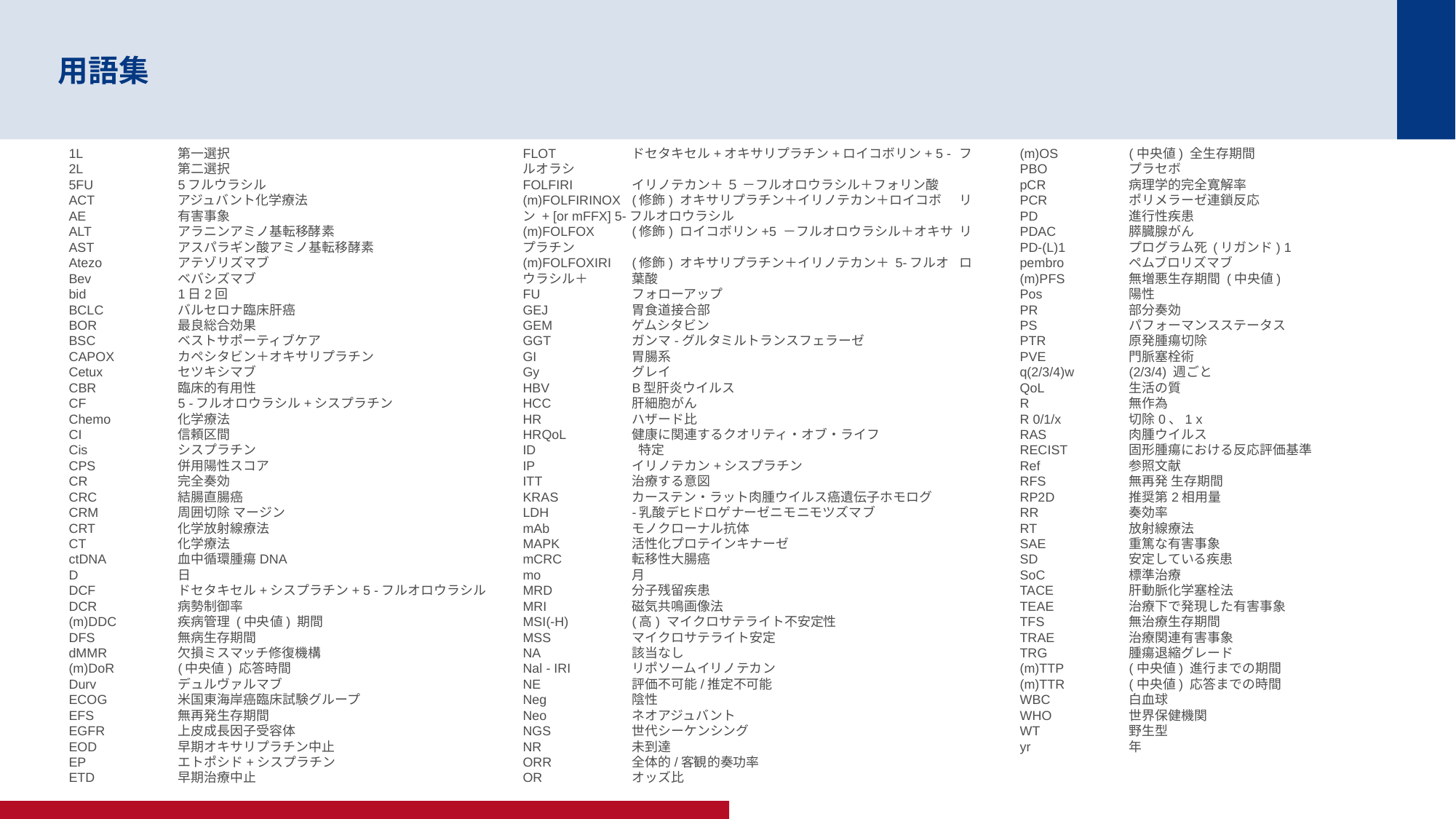

# 用語集
1L	第一選択
2L	第二選択
5FU	5フルウラシル
ACT	アジュバント化学療法
AE	有害事象
ALT	アラニンアミノ基転移酵素
AST	アスパラギン酸アミノ基転移酵素
Atezo	アテゾリズマブ
Bev	ベバシズマブ
bid	1日2回
BCLC	バルセロナ臨床肝癌
BOR	最良総合効果
BSC	ベストサポーティブケア
CAPOX	カペシタビン＋オキサリプラチン
Cetux	セツキシマブ
CBR	臨床的有用性
CF 	5 -フルオロウラシル+シスプラチン
Chemo	化学療法
CI	信頼区間
Cis	シスプラチン
CPS	併用陽性スコア
CR	完全奏効
CRC	結腸直腸癌
CRM	周囲切除 マージン
CRT	化学放射線療法
CT	化学療法
ctDNA	血中循環腫瘍DNA
D	日
DCF	ドセタキセル+シスプラチン+ 5 -フルオロウラシル
DCR	病勢制御率
(m)DDC	疾病管理 (中央値) 期間
DFS	無病生存期間
dMMR	欠損ミスマッチ修復機構
(m)DoR	(中央値) 応答時間
Durv	デュルヴァルマブ
ECOG	米国東海岸癌臨床試験グループ
EFS	無再発生存期間
EGFR	上皮成長因子受容体
EOD	早期オキサリプラチン中止
EP	エトポシド+シスプラチン
ETD	早期治療中止
FLOT	ドセタキセル+オキサリプラチン+ロイコボリン+ 5 -	フルオラシ
FOLFIRI	イリノテカン＋ ５ －フルオロウラシル＋フォリン酸
(m)FOLFIRINOX	(修飾) オキサリプラチン＋イリノテカン＋ロイコボ	リン + [or mFFX] 5-フルオロウラシル
(m)FOLFOX	(修飾) ロイコボリン+5 －フルオロウラシル＋オキサ	リプラチン
(m)FOLFOXIRI	(修飾) オキサリプラチン＋イリノテカン＋ 5-フルオ	ロウラシル＋	葉酸
FU	フォローアップ
GEJ	胃食道接合部
GEM	ゲムシタビン
GGT 	ガンマ-グルタミルトランスフェラーゼ
GI	胃腸系
Gy	グレイ
HBV	B型肝炎ウイルス
HCC	肝細胞がん
HR	ハザード比
HRQoL	健康に関連するクオリティ・オブ・ライフ
ID	 特定
IP	イリノテカン+シスプラチン
ITT	治療する意図
KRAS	カーステン・ラット肉腫ウイルス癌遺伝子ホモログ
LDH 	-乳酸デヒドロゲナーゼニモニモツズマブ
mAb	モノクローナル抗体
MAPK	活性化プロテインキナーゼ
mCRC	転移性大腸癌
mo	月
MRD	分子残留疾患
MRI	磁気共鳴画像法
MSI(-H)	(高) マイクロサテライト不安定性
MSS	マイクロサテライト安定
NA	該当なし
Nal - IRI	リポソームイリノテカン
NE	評価不可能/推定不可能
Neg	陰性
Neo	ネオアジュバント
NGS	世代シーケンシング
NR	未到達
ORR	全体的/客観的奏功率
OR	オッズ比
(m)OS	(中央値) 全生存期間
PBO	プラセボ
pCR	病理学的完全寛解率
PCR	ポリメラーゼ連鎖反応
PD	進行性疾患
PDAC	膵臓腺がん
PD-(L)1	プログラム死 (リガンド) 1
pembro	ペムブロリズマブ
(m)PFS	無増悪生存期間 (中央値)
Pos	陽性
PR	部分奏効
PS	パフォーマンスステータス
PTR	原発腫瘍切除
PVE	門脈塞栓術
q(2/3/4)w	(2/3/4) 週ごと
QoL	生活の質
R	無作為
R 0/1/x	切除0、1 x
RAS	肉腫ウイルス
RECIST	固形腫瘍における反応評価基準
Ref	参照文献
RFS	無再発 生存期間
RP2D	推奨第2相用量
RR	奏効率
RT	放射線療法
SAE	重篤な有害事象
SD	安定している疾患
SoC	標準治療
TACE	肝動脈化学塞栓法
TEAE	治療下で発現した有害事象
TFS	無治療生存期間
TRAE	治療関連有害事象
TRG	腫瘍退縮グレード
(m)TTP	(中央値) 進行までの期間
(m)TTR	(中央値) 応答までの時間
WBC	白血球
WHO	世界保健機関
WT	野生型
yr	年